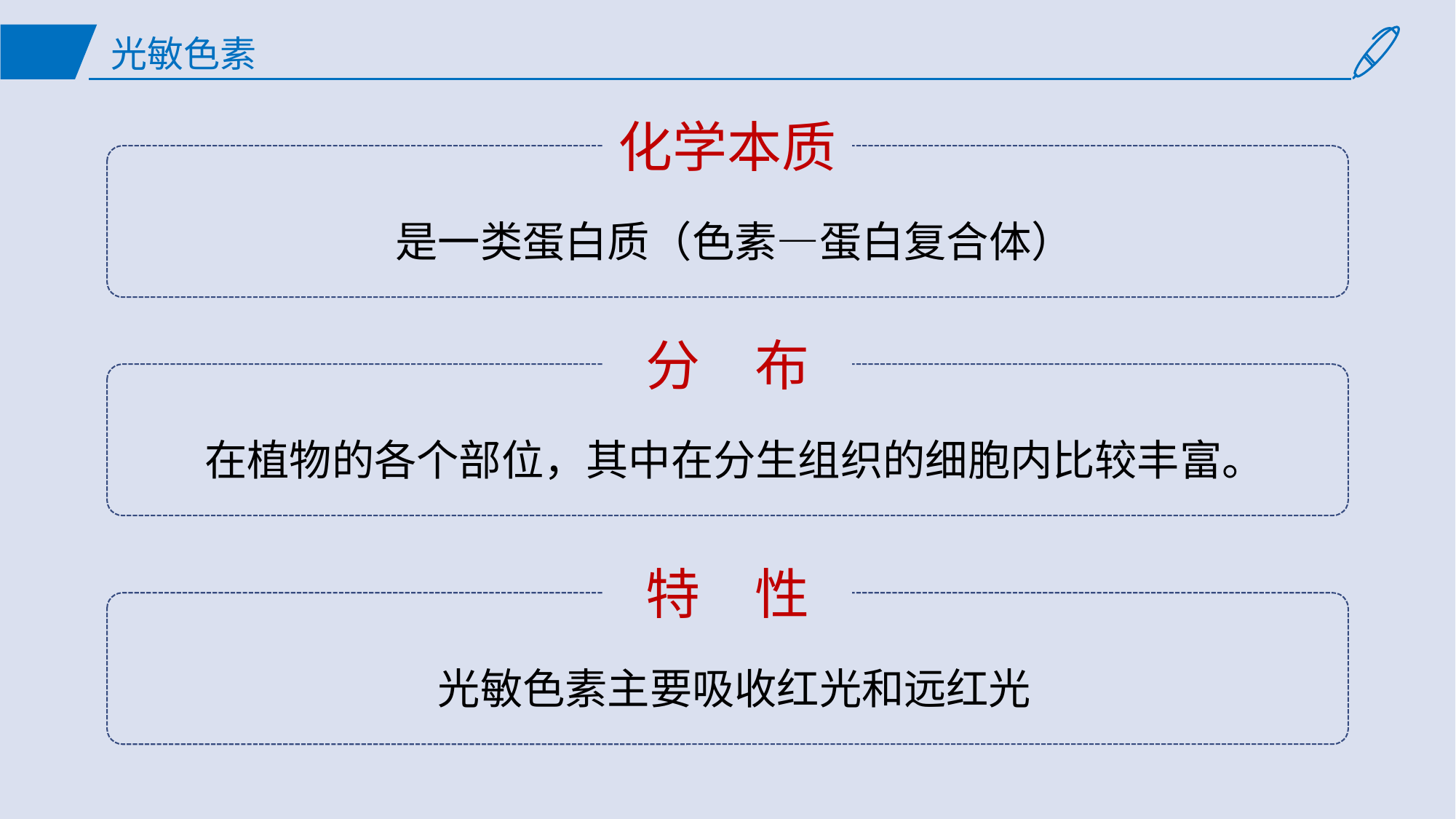

# 光敏色素
化学本质

是一类蛋白质（色素—蛋白复合体）
分　布

在植物的各个部位，其中在分生组织的细胞内比较丰富。
特　性

光敏色素主要吸收红光和远红光